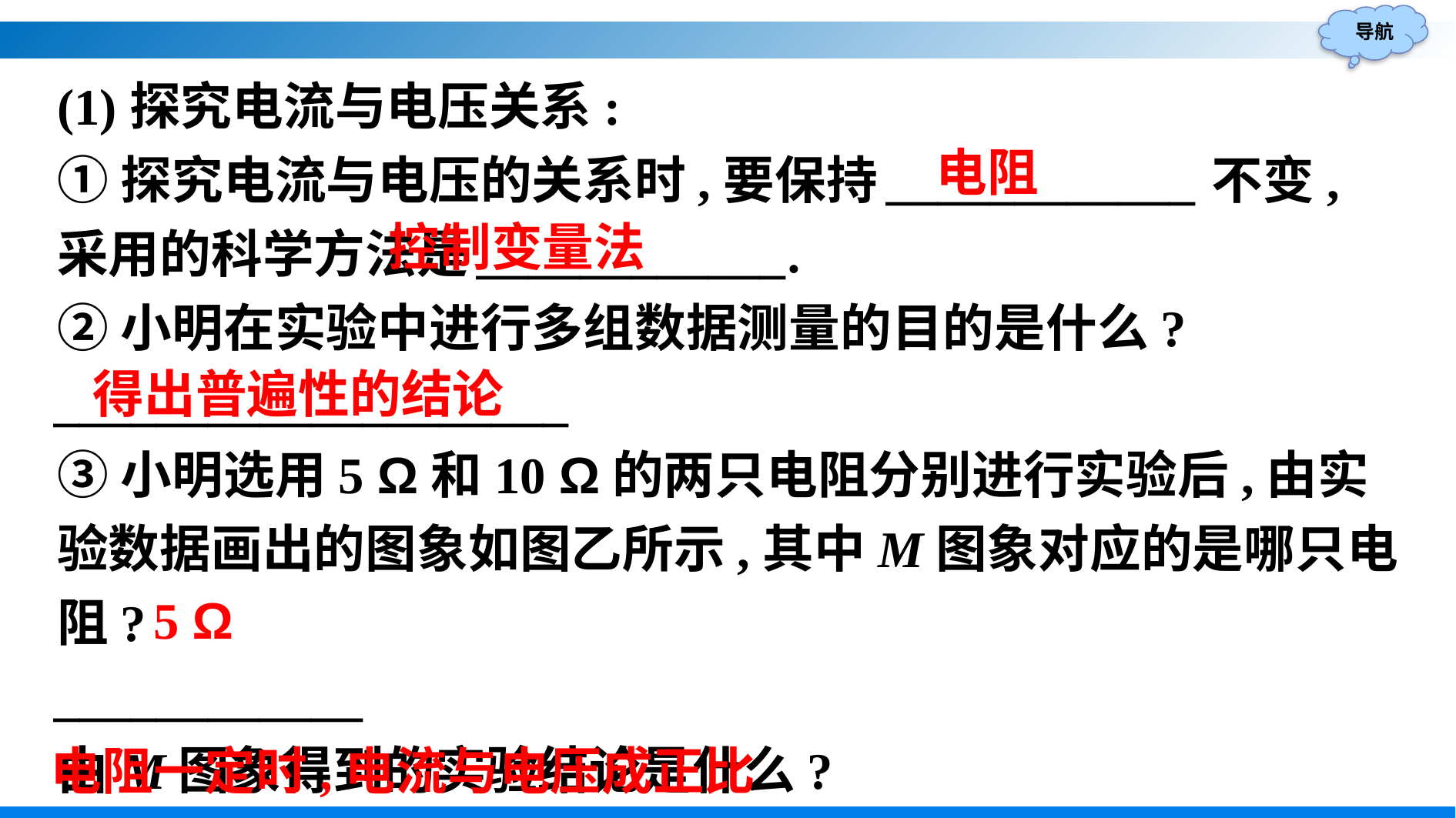

(1)探究电流与电压关系:
①探究电流与电压的关系时,要保持____________不变,采用的科学方法是____________.
②小明在实验中进行多组数据测量的目的是什么?
____________________
③小明选用5 Ω和10 Ω的两只电阻分别进行实验后,由实验数据画出的图象如图乙所示,其中M图象对应的是哪只电阻?
____________
由M图象得到的实验结论是什么?
电阻
控制变量法
得出普遍性的结论
5 Ω
电阻一定时,电流与电压成正比